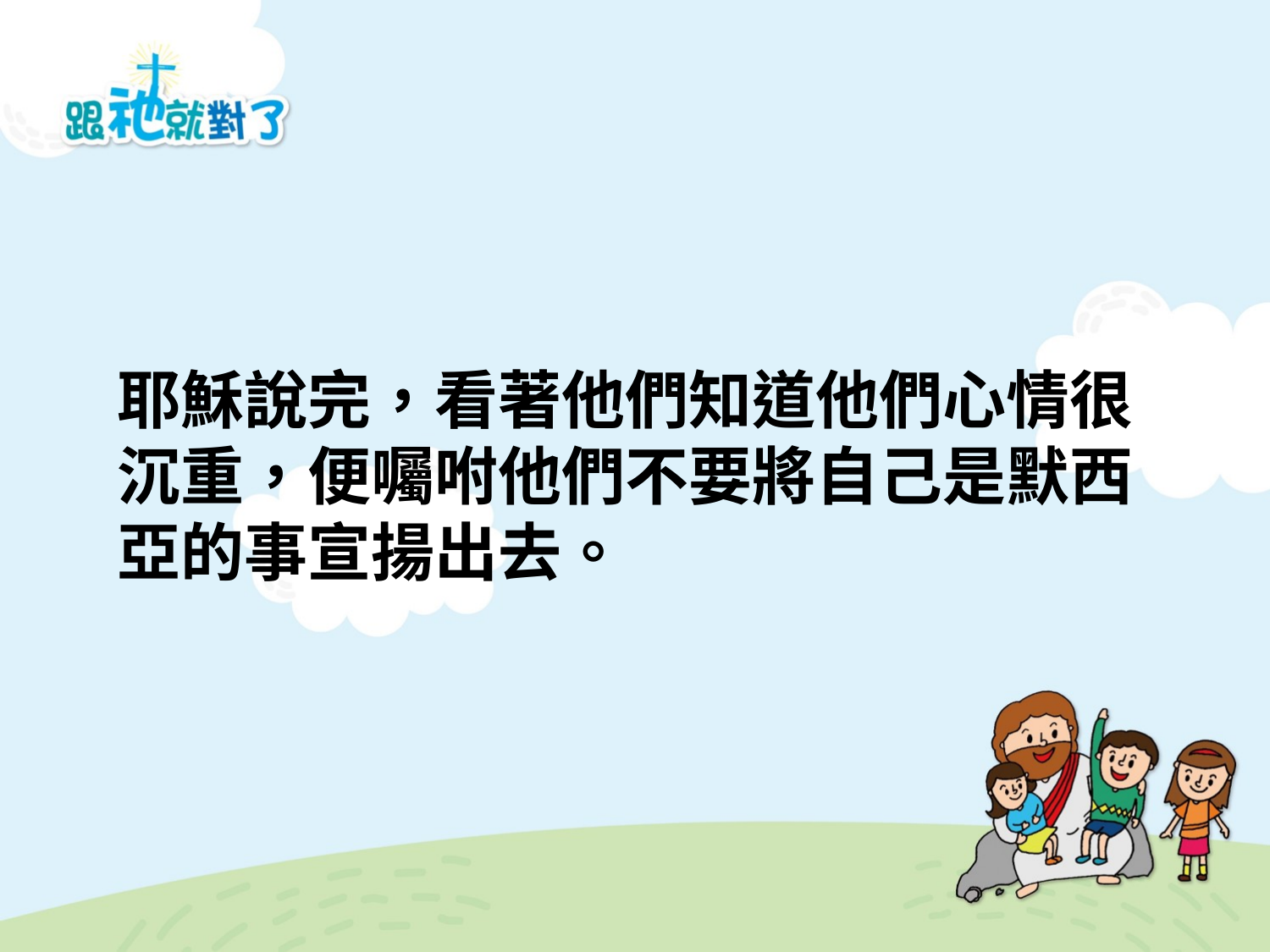

耶穌說完，看著他們知道他們心情很沉重，便囑咐他們不要將自己是默西亞的事宣揚出去。